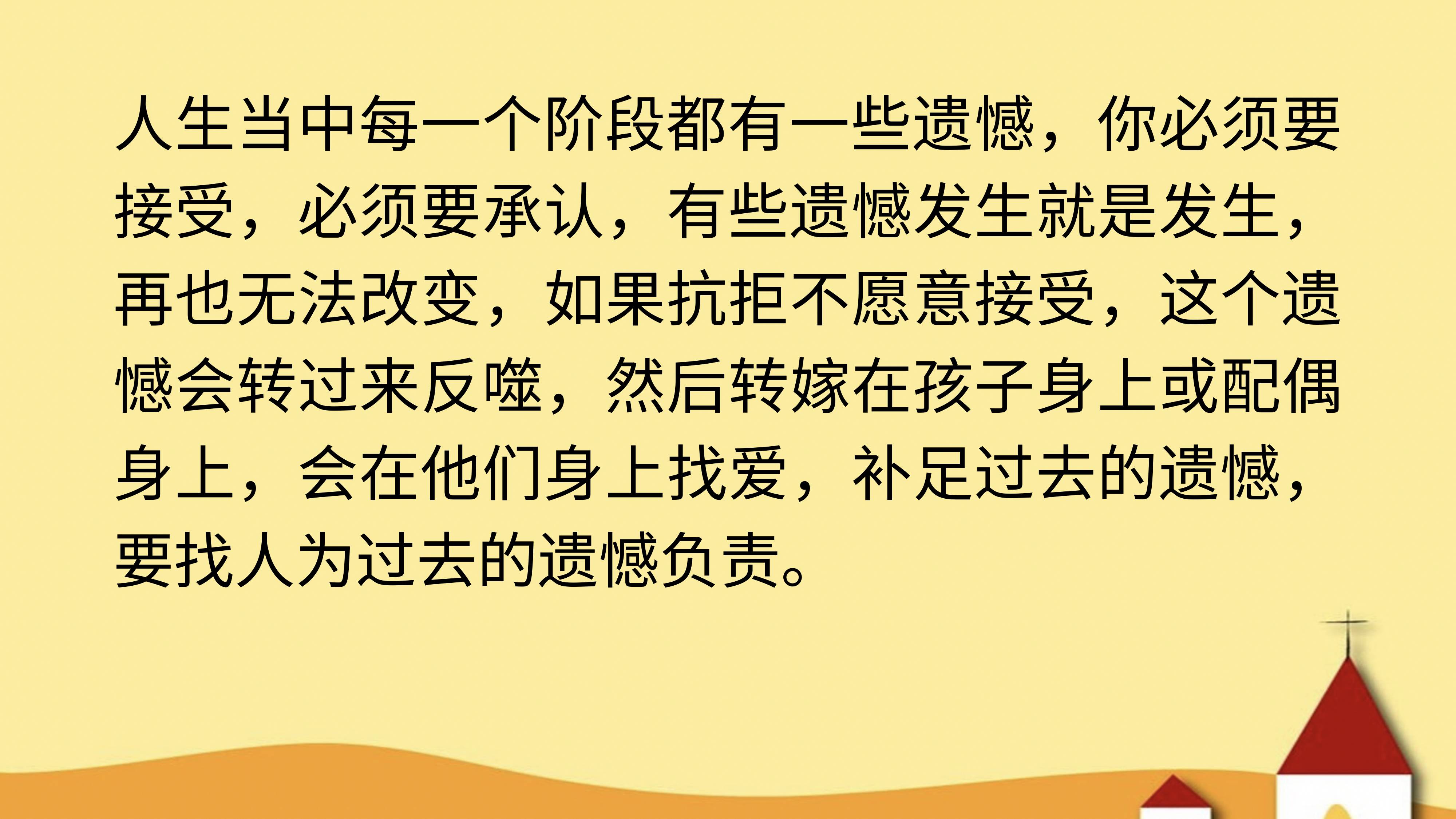

#
人生当中每一个阶段都有一些遗憾，你必须要接受，必须要承认，有些遗憾发生就是发生，再也无法改变，如果抗拒不愿意接受，这个遗憾会转过来反噬，然后转嫁在孩子身上或配偶身上，会在他们身上找爱，补足过去的遗憾，要找人为过去的遗憾负责。